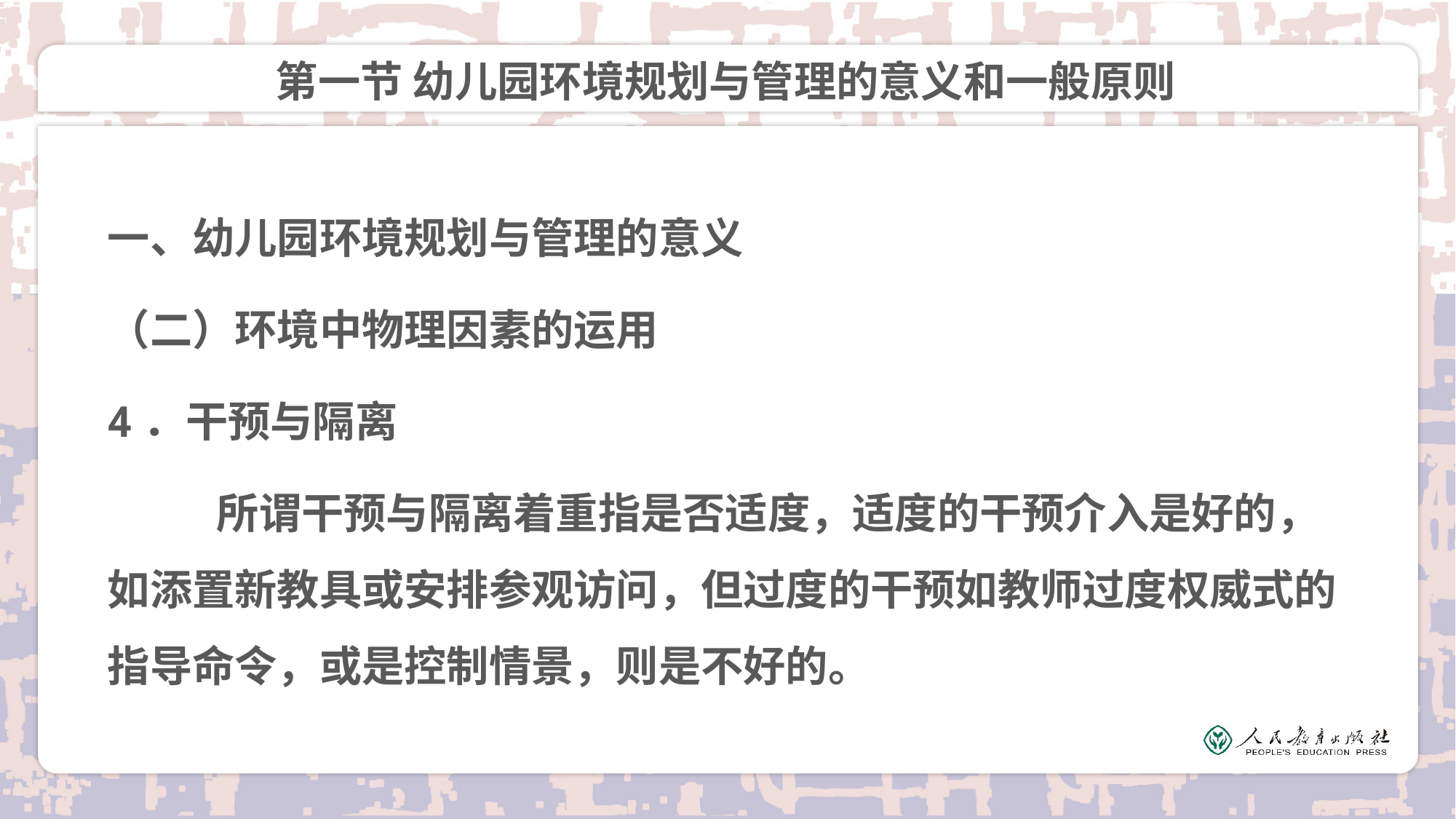

# 第一节 幼儿园环境规划与管理的意义和一般原则
一、幼儿园环境规划与管理的意义
（二）环境中物理因素的运用
4．干预与隔离
	所谓干预与隔离着重指是否适度，适度的干预介入是好的，如添置新教具或安排参观访问，但过度的干预如教师过度权威式的指导命令，或是控制情景，则是不好的。